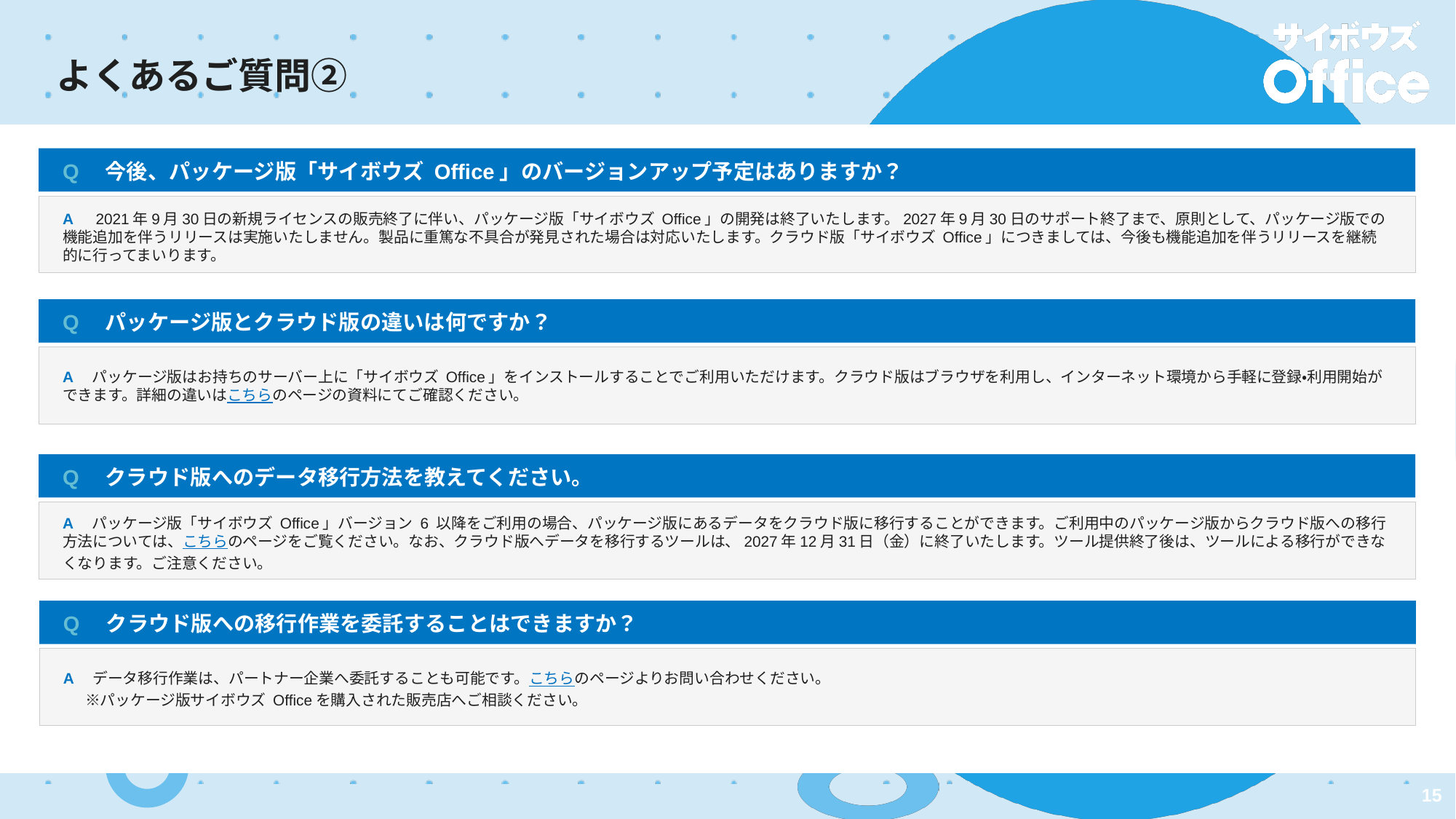

# よくあるご質問②
Q　今後、パッケージ版「サイボウズ Office」のバージョンアップ予定はありますか？
A　2021年9月30日の新規ライセンスの販売終了に伴い、パッケージ版「サイボウズ Office」の開発は終了いたします。2027年9月30日のサポート終了まで、原則として、パッケージ版での機能追加を伴うリリースは実施いたしません。製品に重篤な不具合が発見された場合は対応いたします。クラウド版「サイボウズ Office」につきましては、今後も機能追加を伴うリリースを継続的に行ってまいります。
Q　パッケージ版とクラウド版の違いは何ですか？
A　パッケージ版はお持ちのサーバー上に「サイボウズ Office」をインストールすることでご利用いただけます。クラウド版はブラウザを利用し、インターネット環境から手軽に登録・利用開始ができます。詳細の違いはこちらのページの資料にてご確認ください。
Q　クラウド版へのデータ移行方法を教えてください。
A　パッケージ版「サイボウズ Office」バージョン 6 以降をご利用の場合、パッケージ版にあるデータをクラウド版に移行することができます。ご利用中のパッケージ版からクラウド版への移行方法については、こちらのページをご覧ください。なお、クラウド版へデータを移行するツールは、2027年12月31日（金）に終了いたします。ツール提供終了後は、ツールによる移行ができなくなります。ご注意ください。
Q　クラウド版への移行作業を委託することはできますか？
A　データ移行作業は、パートナー企業へ委託することも可能です。こちらのページよりお問い合わせください。
　  ※パッケージ版サイボウズ Officeを購入された販売店へご相談ください。
15